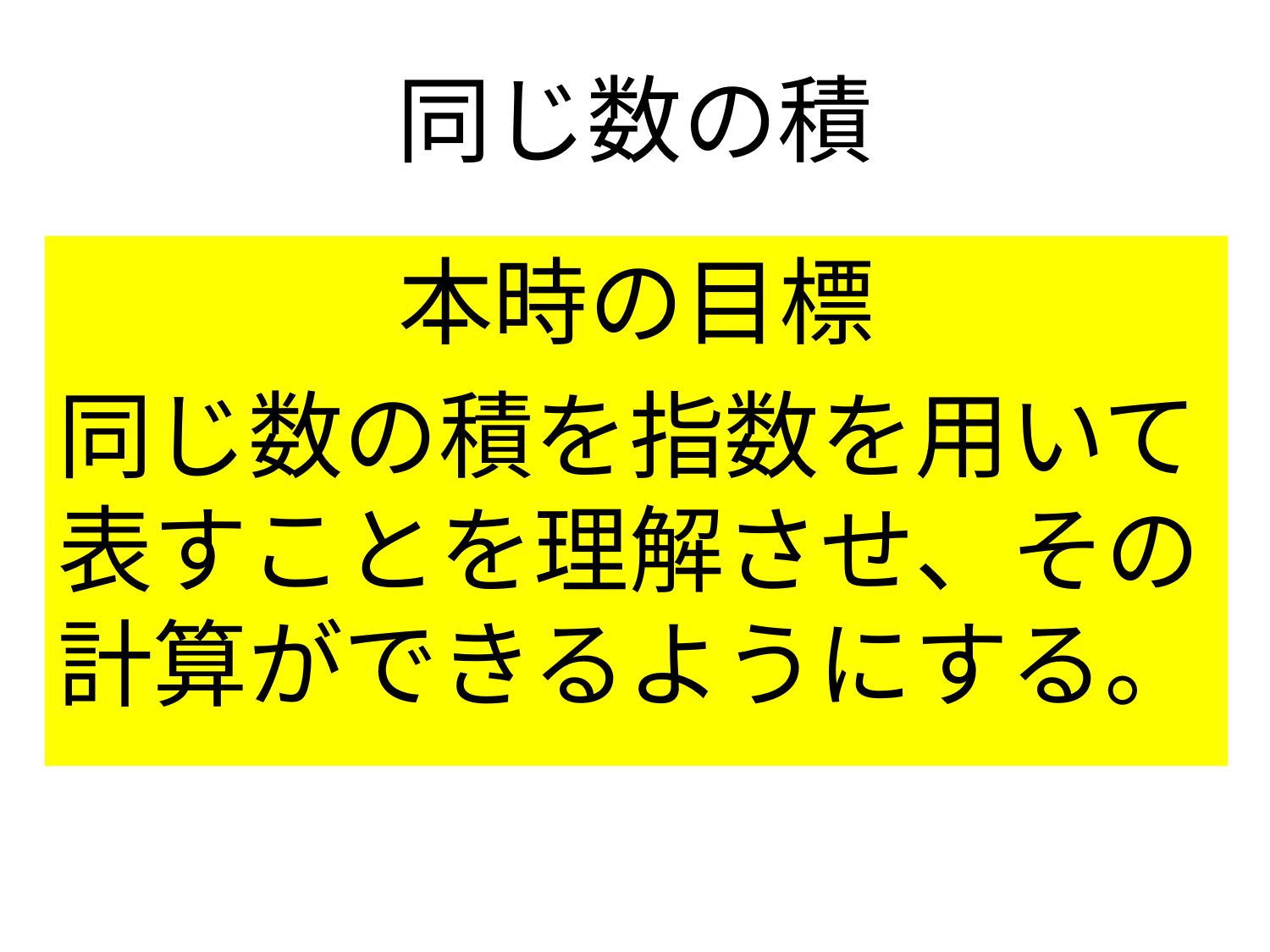

# 同じ数の積
本時の目標
同じ数の積を指数を用いて表すことを理解させ、その計算ができるようにする。